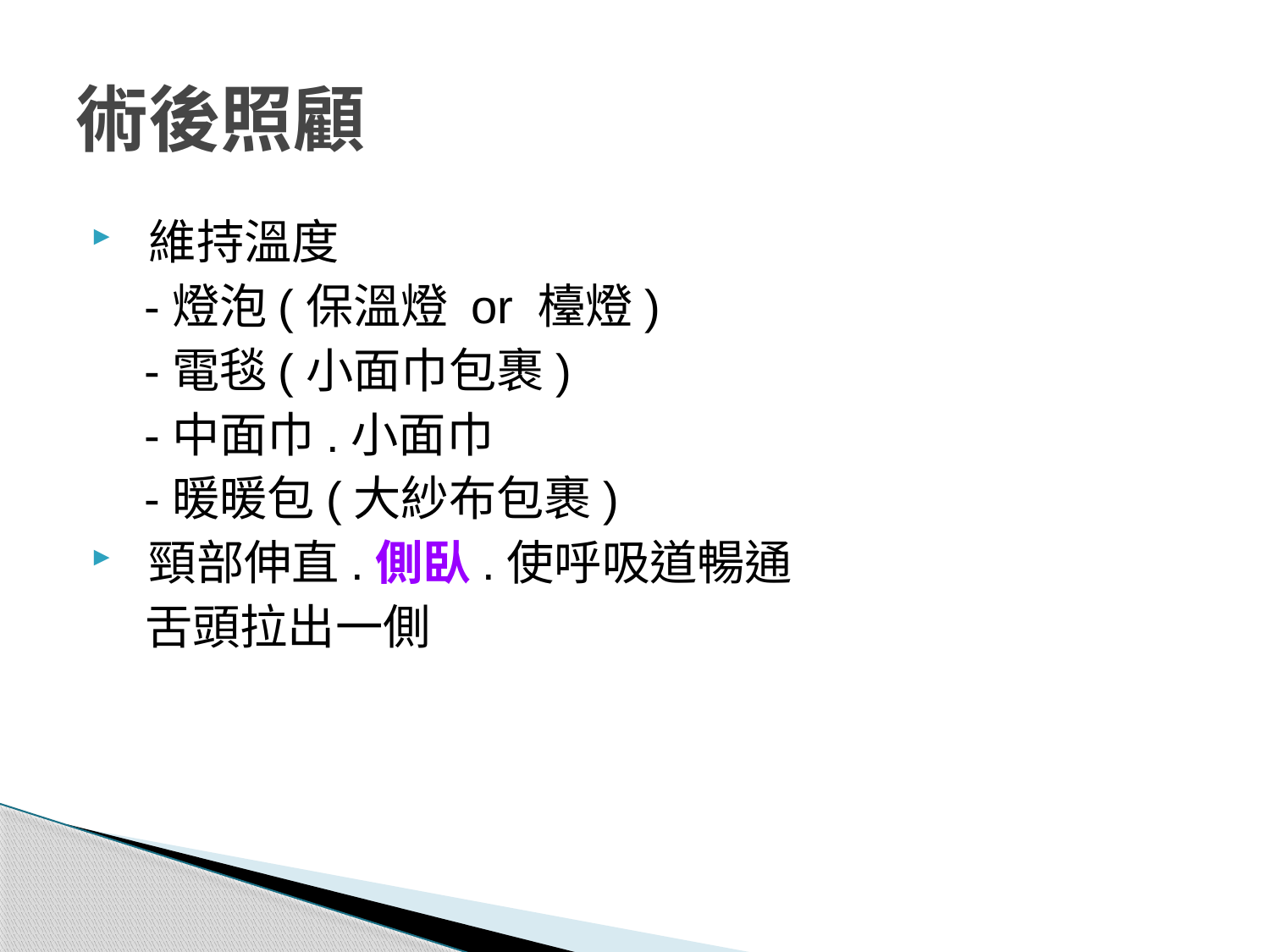

# 術後照顧
 維持溫度
    -燈泡(保溫燈 or 檯燈)
    -電毯(小面巾包裹)
    -中面巾.小面巾
    -暖暖包(大紗布包裹)
 頸部伸直.側臥.使呼吸道暢通
    舌頭拉出一側